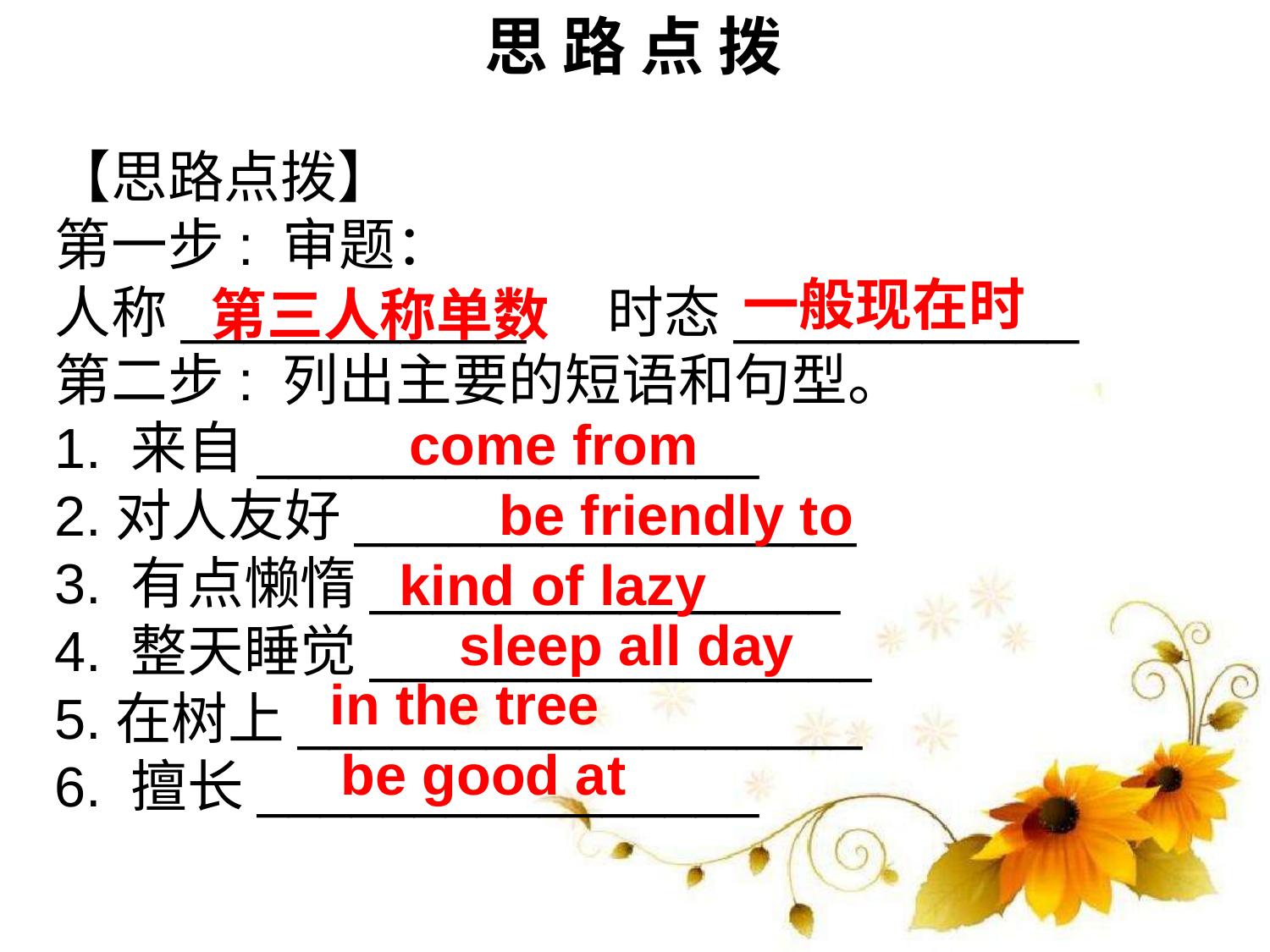

思 路 点 拨
【思路点拨】
第一步: 审题：
人称___________ 	  时态___________
第二步: 列出主要的短语和句型。
1. 来自________________
2.对人友好________________
3. 有点懒惰_______________
4. 整天睡觉________________
5.在树上__________________
6. 擅长________________
一般现在时
第三人称单数
come from
be friendly to
kind of lazy
sleep all day
in the tree
be good at